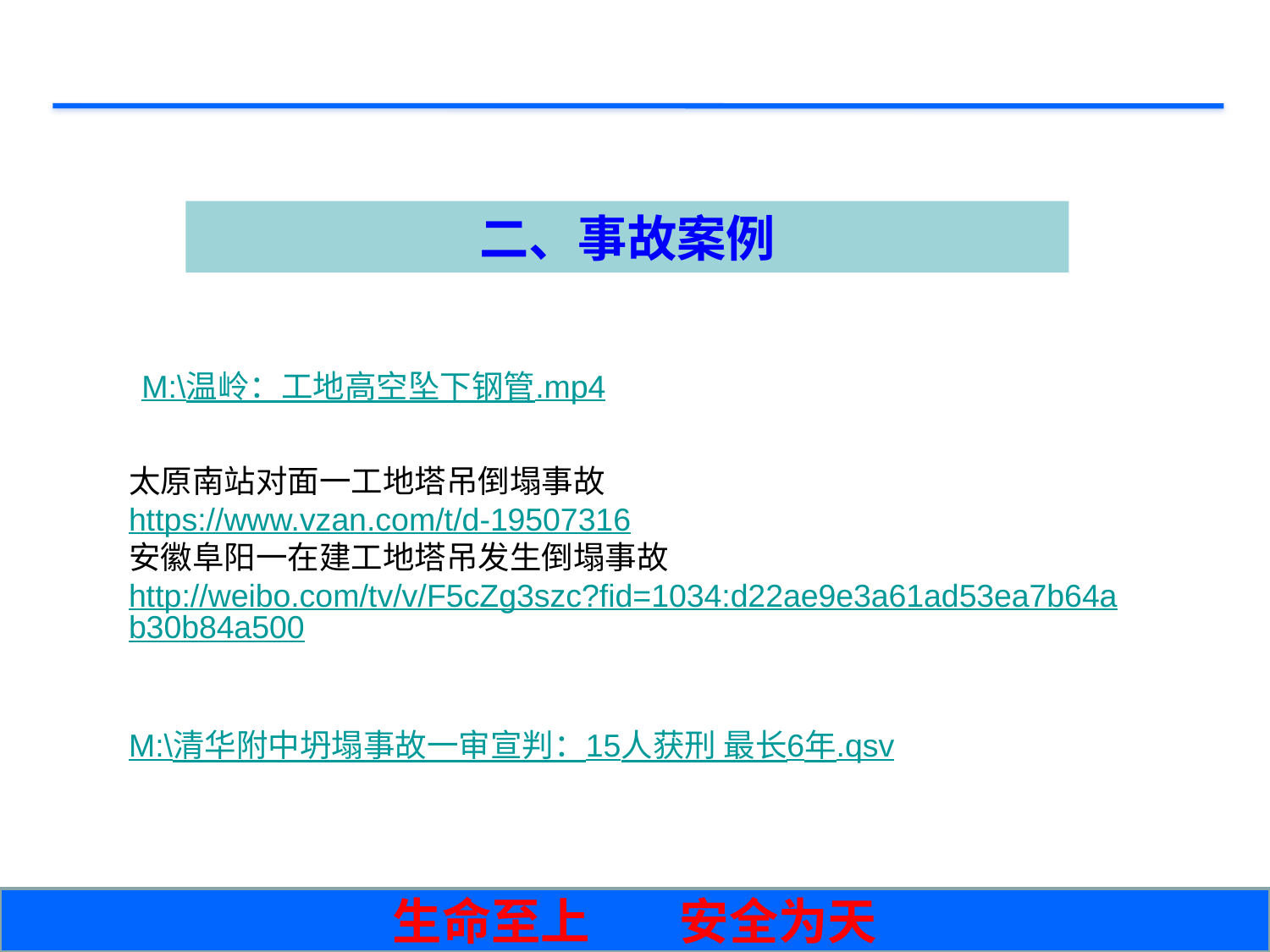

二、事故案例
M:\温岭：工地高空坠下钢管.mp4
太原南站对面一工地塔吊倒塌事故
https://www.vzan.com/t/d-19507316
安徽阜阳一在建工地塔吊发生倒塌事故
http://weibo.com/tv/v/F5cZg3szc?fid=1034:d22ae9e3a61ad53ea7b64ab30b84a500
M:\清华附中坍塌事故一审宣判：15人获刑 最长6年.qsv